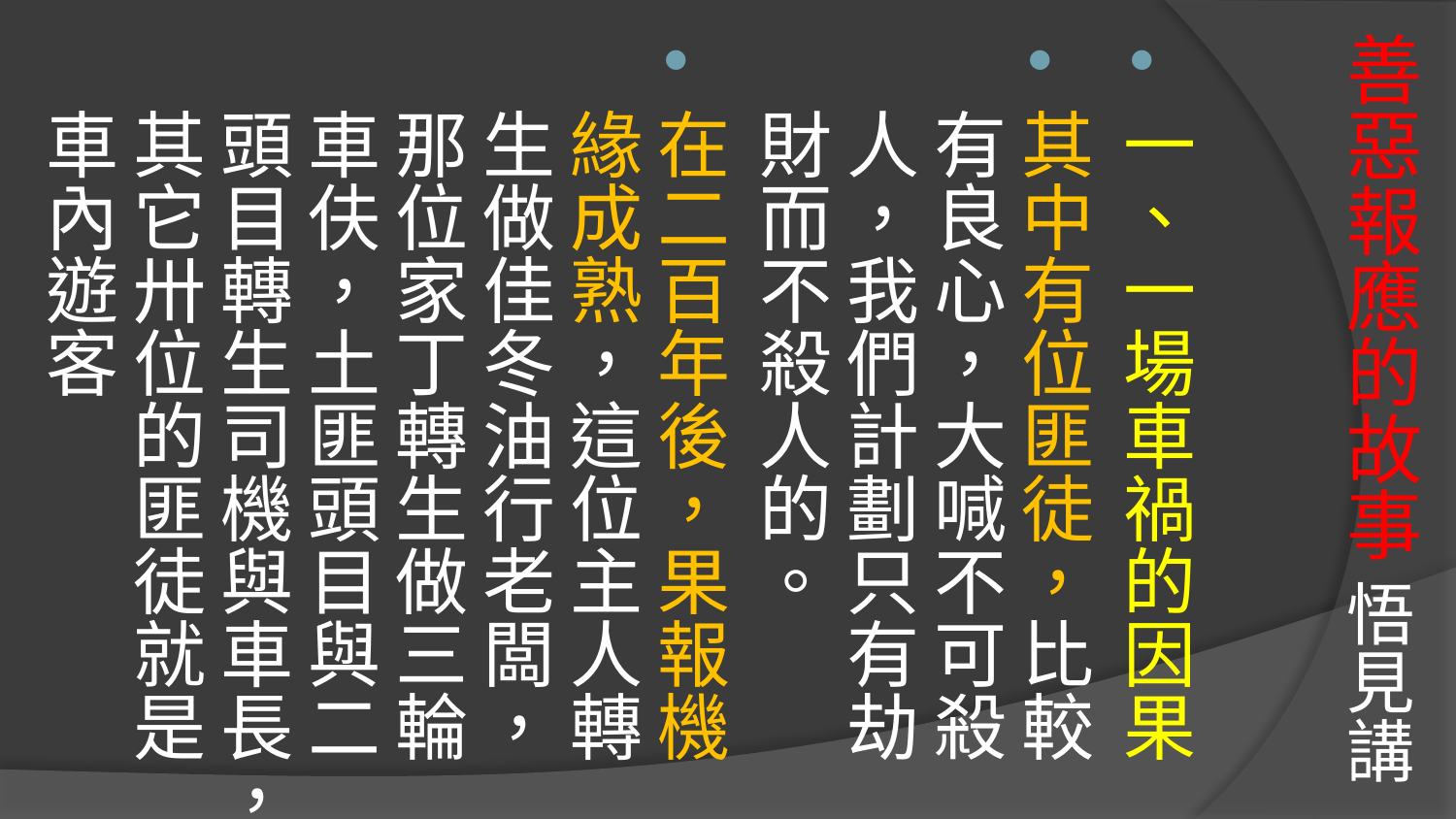

# 善惡報應的故事 悟見講
一、一場車禍的因果
其中有位匪徒，比較有良心，大喊不可殺人，我們計劃只有劫財而不殺人的。
在二百年後，果報機緣成熟，這位主人轉生做佳冬油行老闆，那位家丁轉生做三輪車伕，土匪頭目與二頭目轉生司機與車長，其它卅位的匪徒就是車內遊客